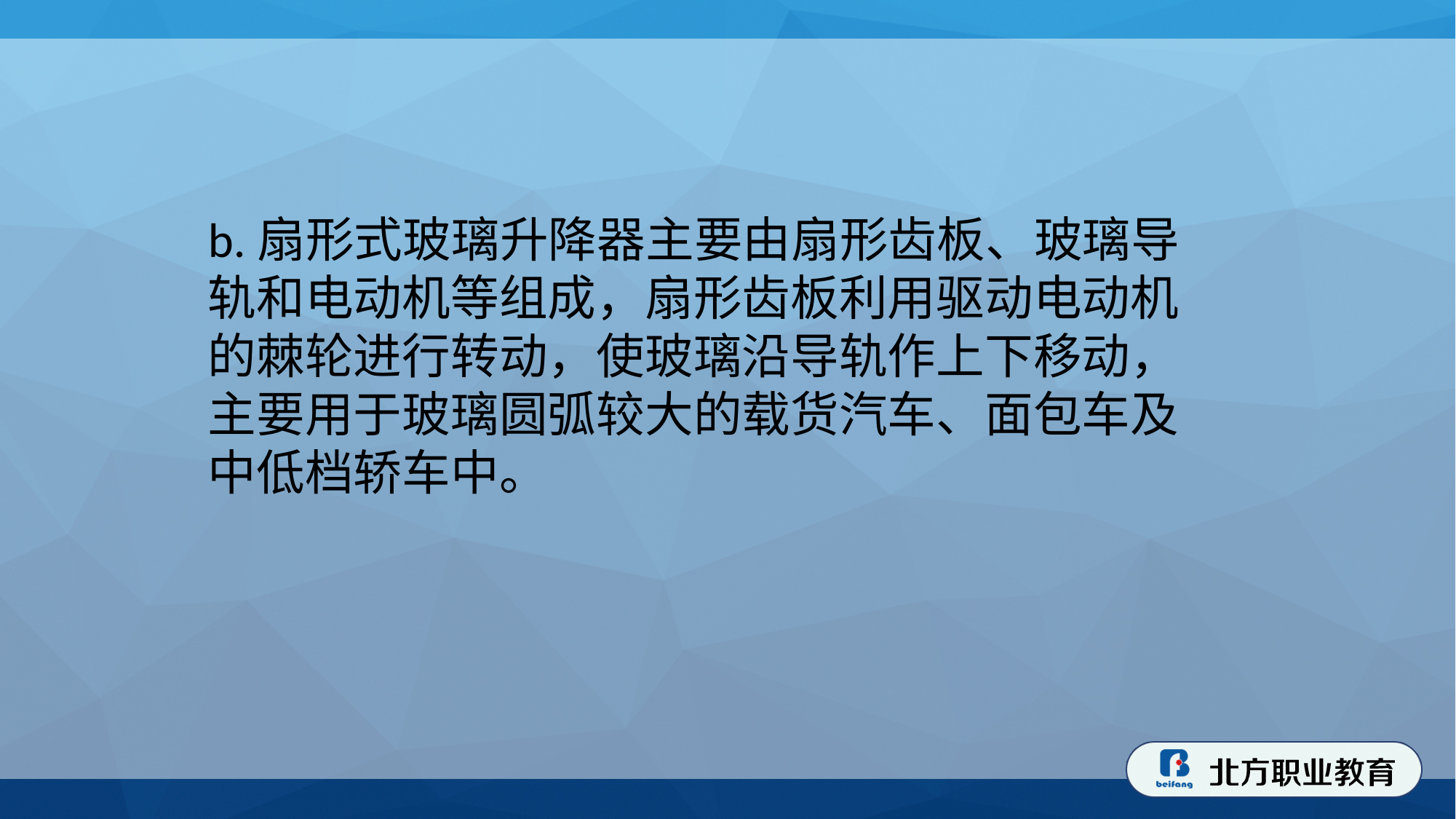

b.扇形式玻璃升降器主要由扇形齿板、玻璃导轨和电动机等组成，扇形齿板利用驱动电动机的棘轮进行转动，使玻璃沿导轨作上下移动，主要用于玻璃圆弧较大的载货汽车、面包车及中低档轿车中。